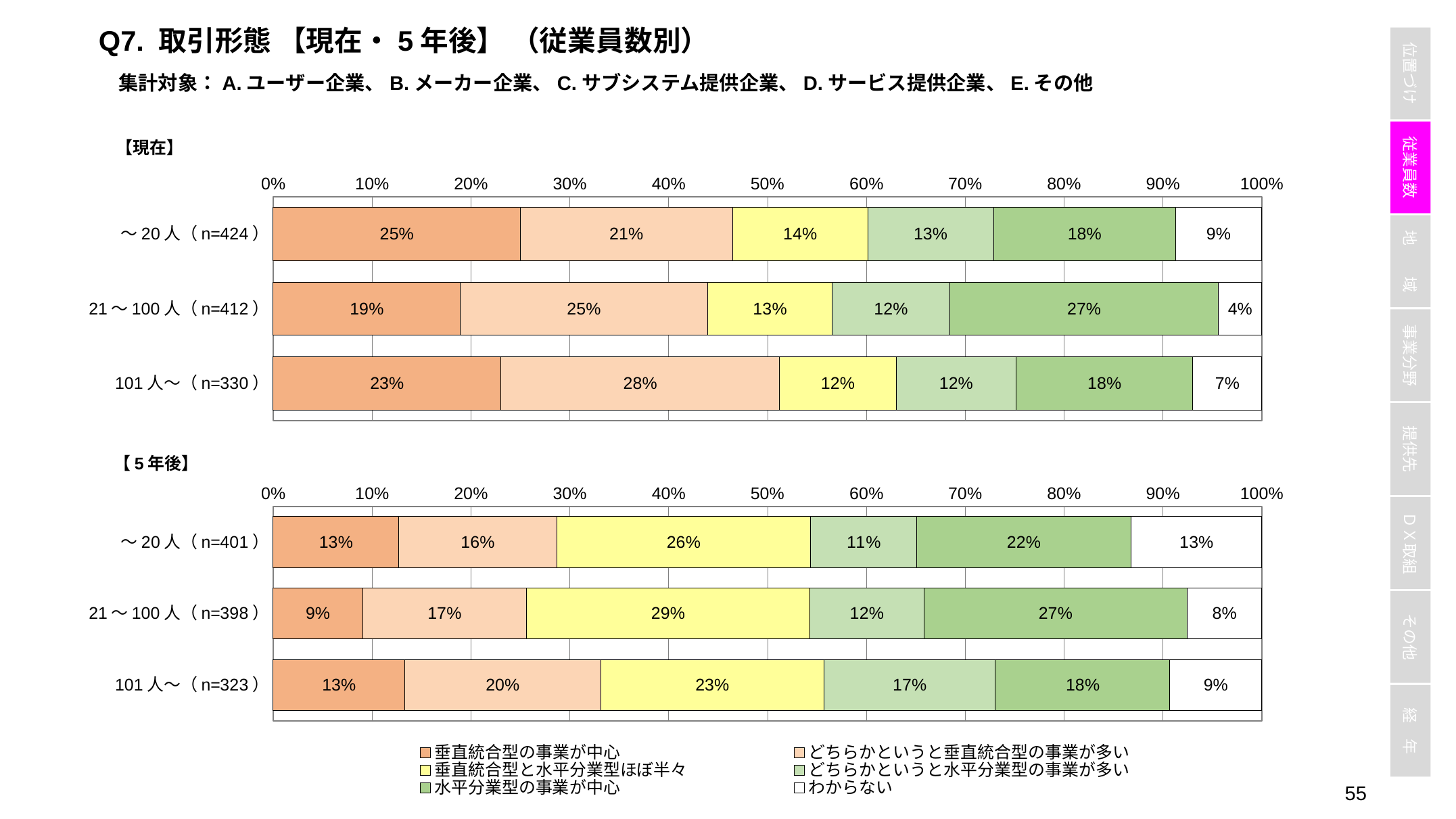

Q7. 取引形態 【現在・5年後】 （従業員数別）
集計対象：A.ユーザー企業、B.メーカー企業、C.サブシステム提供企業、D.サービス提供企業、E.その他

### Chart

| Category | 垂直統合型の事業が中心 | どちらかというと垂直統合型の事業が多い | 垂直統合型と水平分業型ほぼ半々 | どちらかというと水平分業型の事業が多い | 水平分業型の事業が中心 | わからない |
|---|---|---|---|---|---|---|
| ～20人（n=424） | 0.25 | 0.21462264150943397 | 0.13679245283018868 | 0.12735849056603774 | 0.18396226415094338 | 0.08726415094339622 |
| 21～100人（n=412） | 0.18932038834951456 | 0.25 | 0.1262135922330097 | 0.11893203883495146 | 0.27184466019417475 | 0.043689320388349516 |
| 101人～（n=330） | 0.23030303030303031 | 0.2818181818181818 | 0.11818181818181818 | 0.12121212121212122 | 0.1787878787878788 | 0.0696969696969697 |

### Chart

| Category | 垂直統合型の事業が中心 | どちらかというと垂直統合型の事業が多い | 垂直統合型と水平分業型ほぼ半々 | どちらかというと水平分業型の事業が多い | 水平分業型の事業が中心 | わからない |
|---|---|---|---|---|---|---|
| ～20人（n=401） | 0.12718204488778054 | 0.1596009975062344 | 0.256857855361596 | 0.10723192019950124 | 0.2169576059850374 | 0.13216957605985039 |
| 21～100人（n=398） | 0.09045226130653267 | 0.1658291457286432 | 0.2864321608040201 | 0.11557788944723618 | 0.2663316582914573 | 0.07537688442211055 |
| 101人～（n=323） | 0.13312693498452013 | 0.19814241486068113 | 0.2260061919504644 | 0.17337461300309598 | 0.17647058823529413 | 0.09287925696594428 |
55